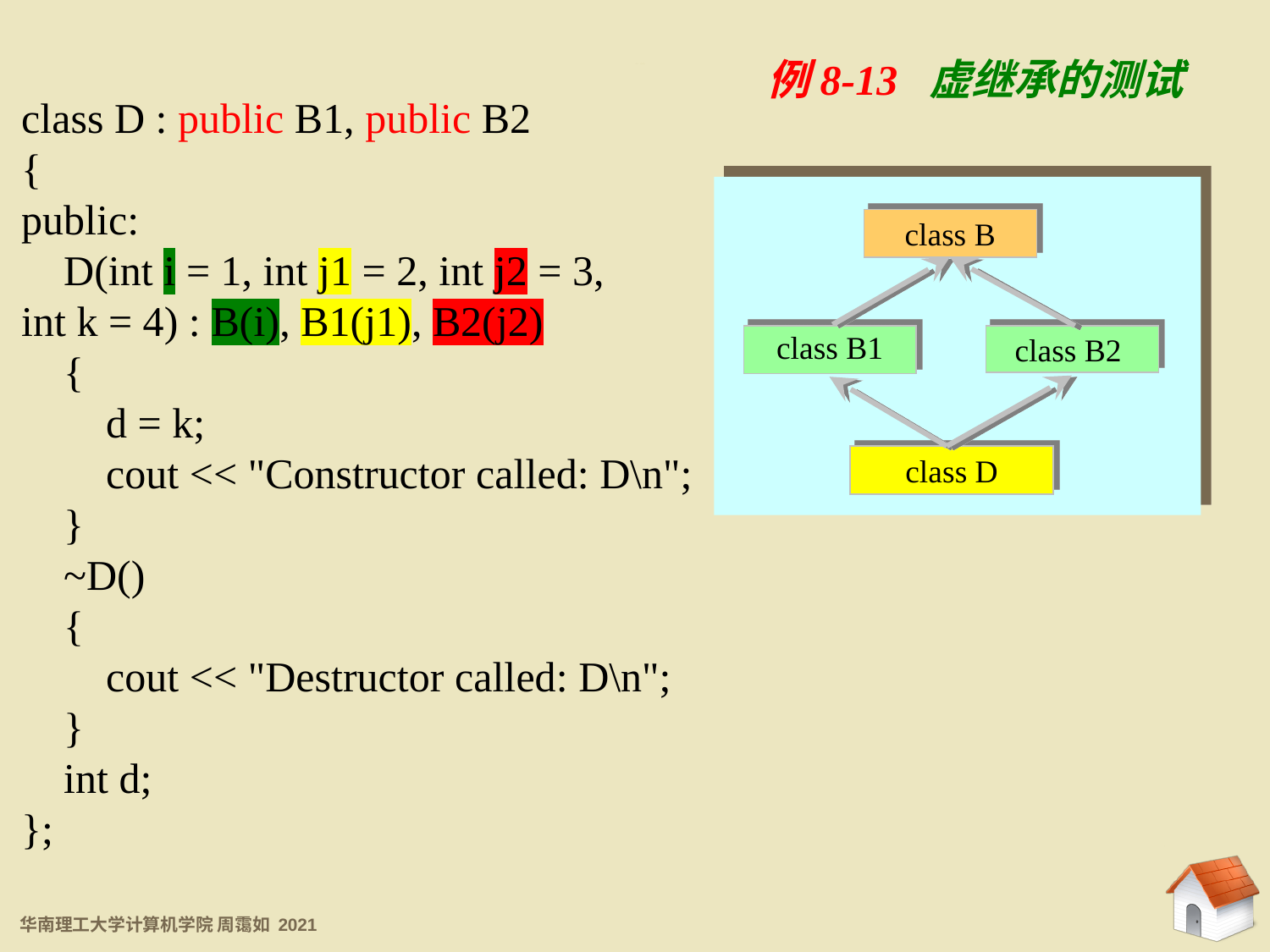

例8-13  虚继承的测试
8.5.2  虚基类
class D : public B1, public B2
{
public:
    D(int i = 1, int j1 = 2, int j2 = 3,
int k = 4) : B(i), B1(j1), B2(j2)
    {
        d = k;
        cout << "Constructor called: D\n";
    }
    ~D()
    {
        cout << "Destructor called: D\n";
    }
    int d;
};

class B

class B1
class B2

class D
class B
class B

class B1
class B2

class D